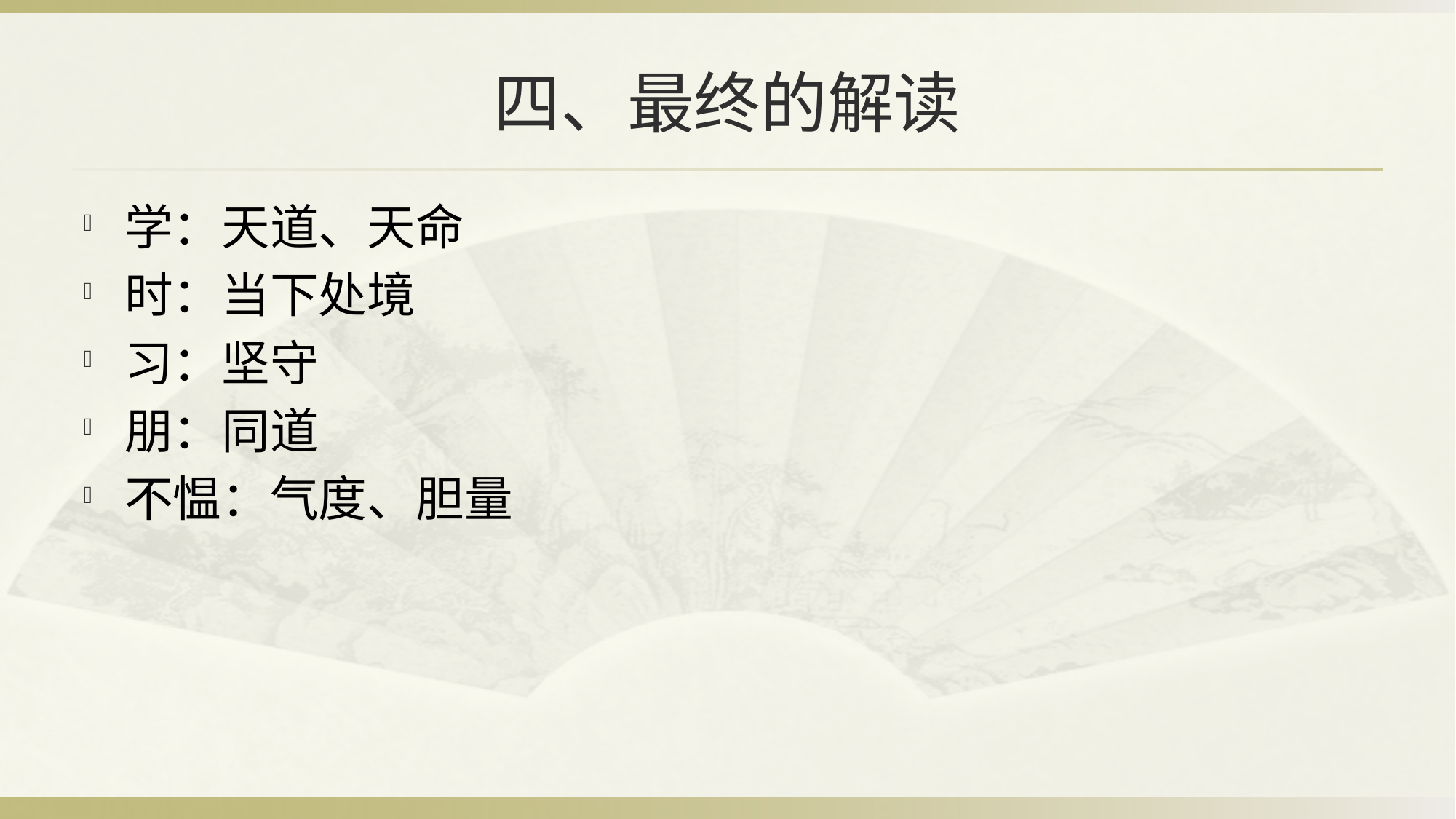

# 四、最终的解读
学：天道、天命
时：当下处境
习：坚守
朋：同道
不愠：气度、胆量